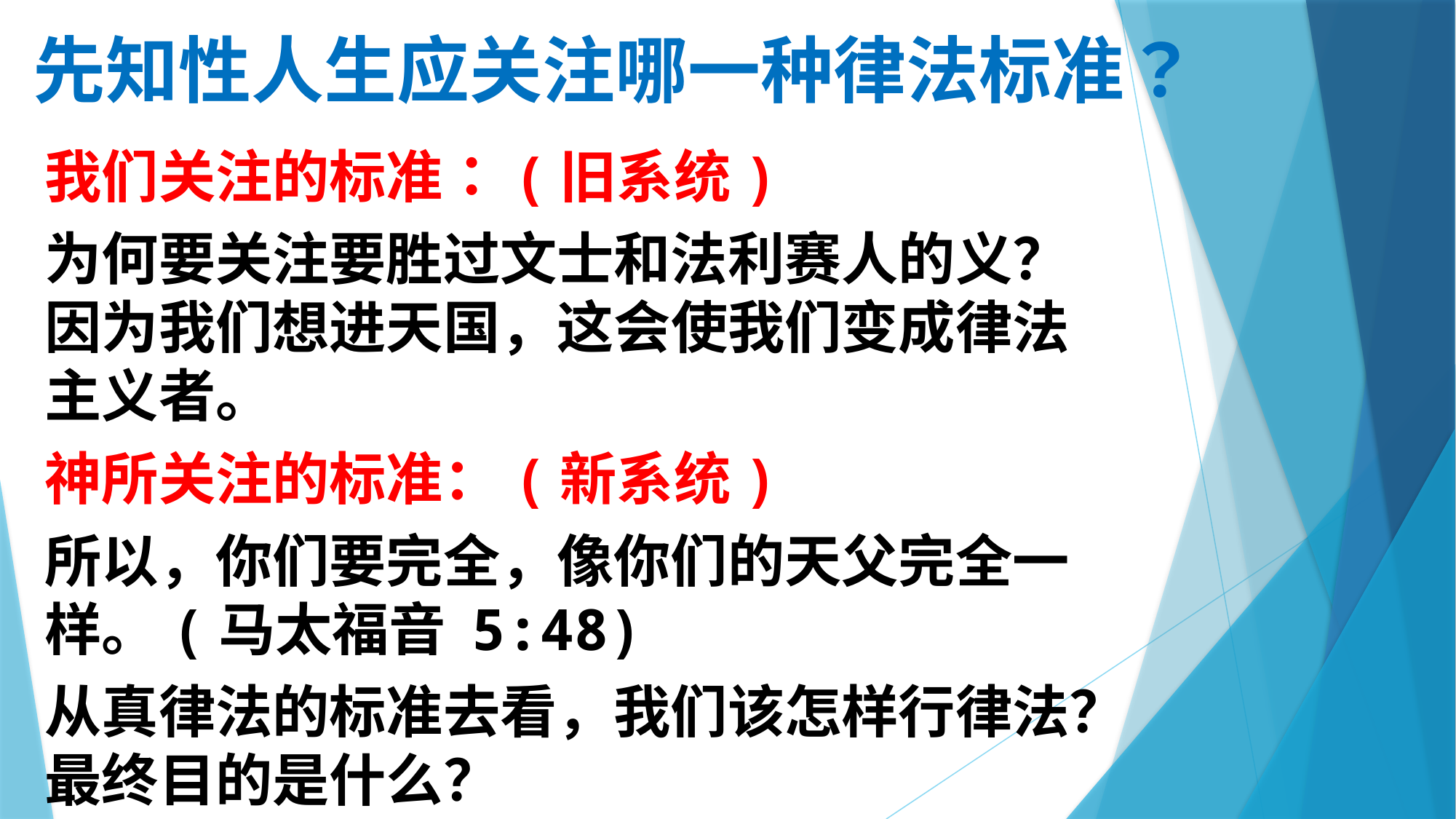

# 先知性人生应关注哪一种律法标准？
我们关注的标准：(旧系统)
为何要关注要胜过文士和法利赛人的义？因为我们想进天国，这会使我们变成律法主义者。
神所关注的标准：(新系统)
所以，你们要完全，像你们的天父完全一样。(马太福音 5:48)
从真律法的标准去看，我们该怎样行律法？最终目的是什么？